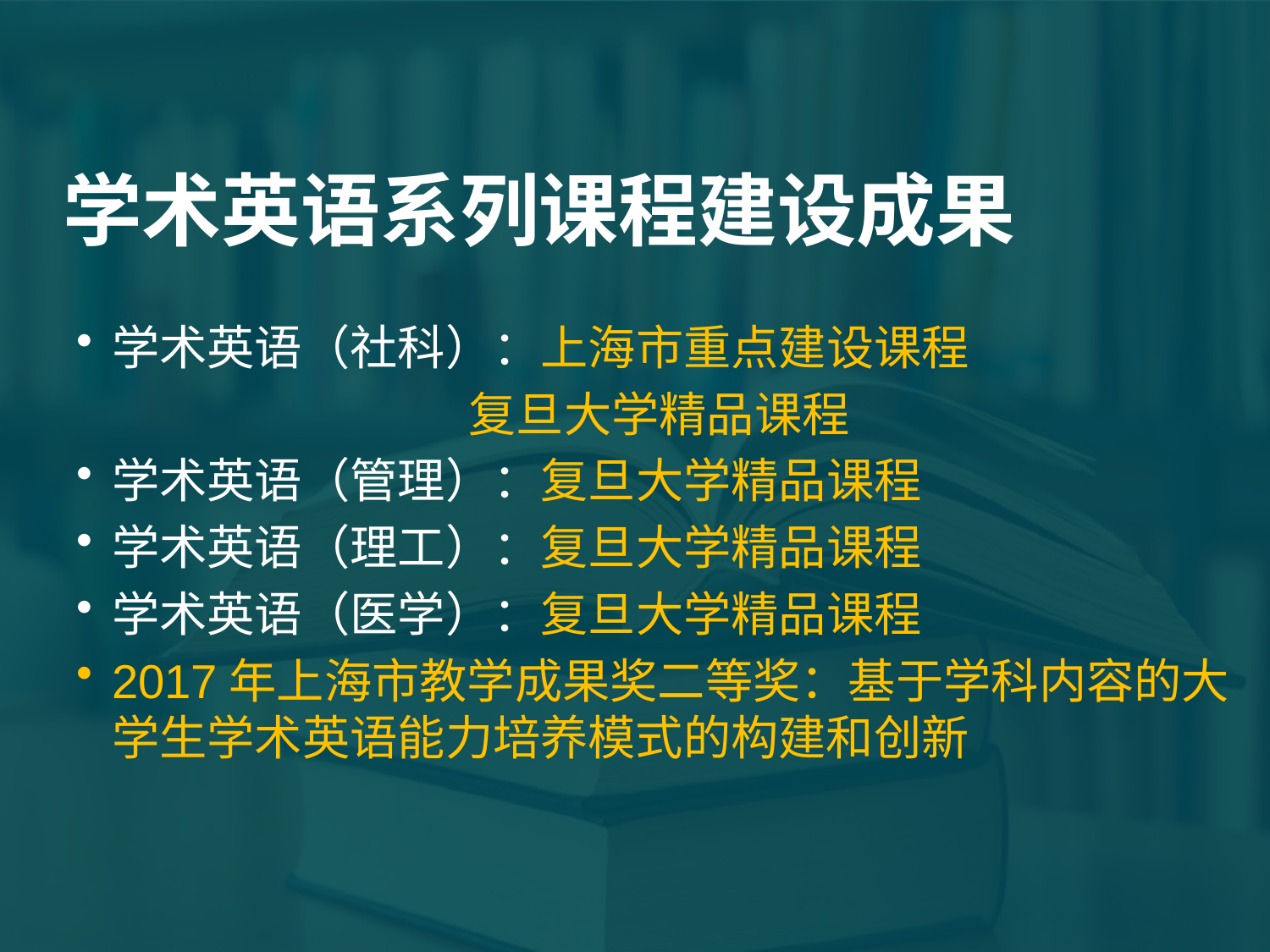

# 学术英语系列课程建设成果
学术英语（社科）：上海市重点建设课程
                                    复旦大学精品课程
学术英语（管理）：复旦大学精品课程
学术英语（理工）：复旦大学精品课程
学术英语（医学）：复旦大学精品课程
2017年上海市教学成果奖二等奖：基于学科内容的大学生学术英语能力培养模式的构建和创新